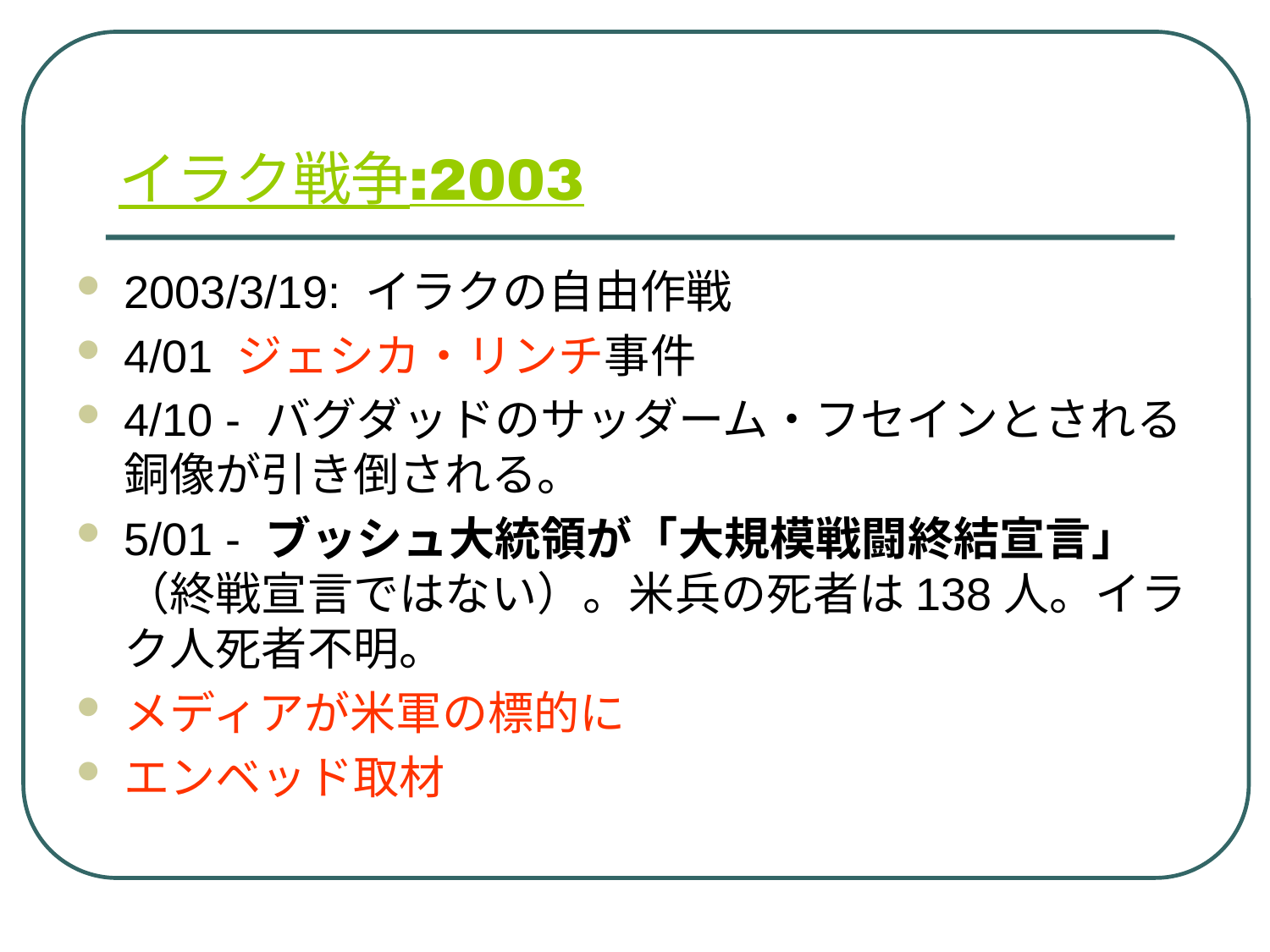

# イラク戦争:2003
2003/3/19: イラクの自由作戦
4/01 ジェシカ・リンチ事件
4/10 - バグダッドのサッダーム・フセインとされる銅像が引き倒される。
5/01 - ブッシュ大統領が「大規模戦闘終結宣言」（終戦宣言ではない）。米兵の死者は138人。イラク人死者不明。
メディアが米軍の標的に
エンベッド取材